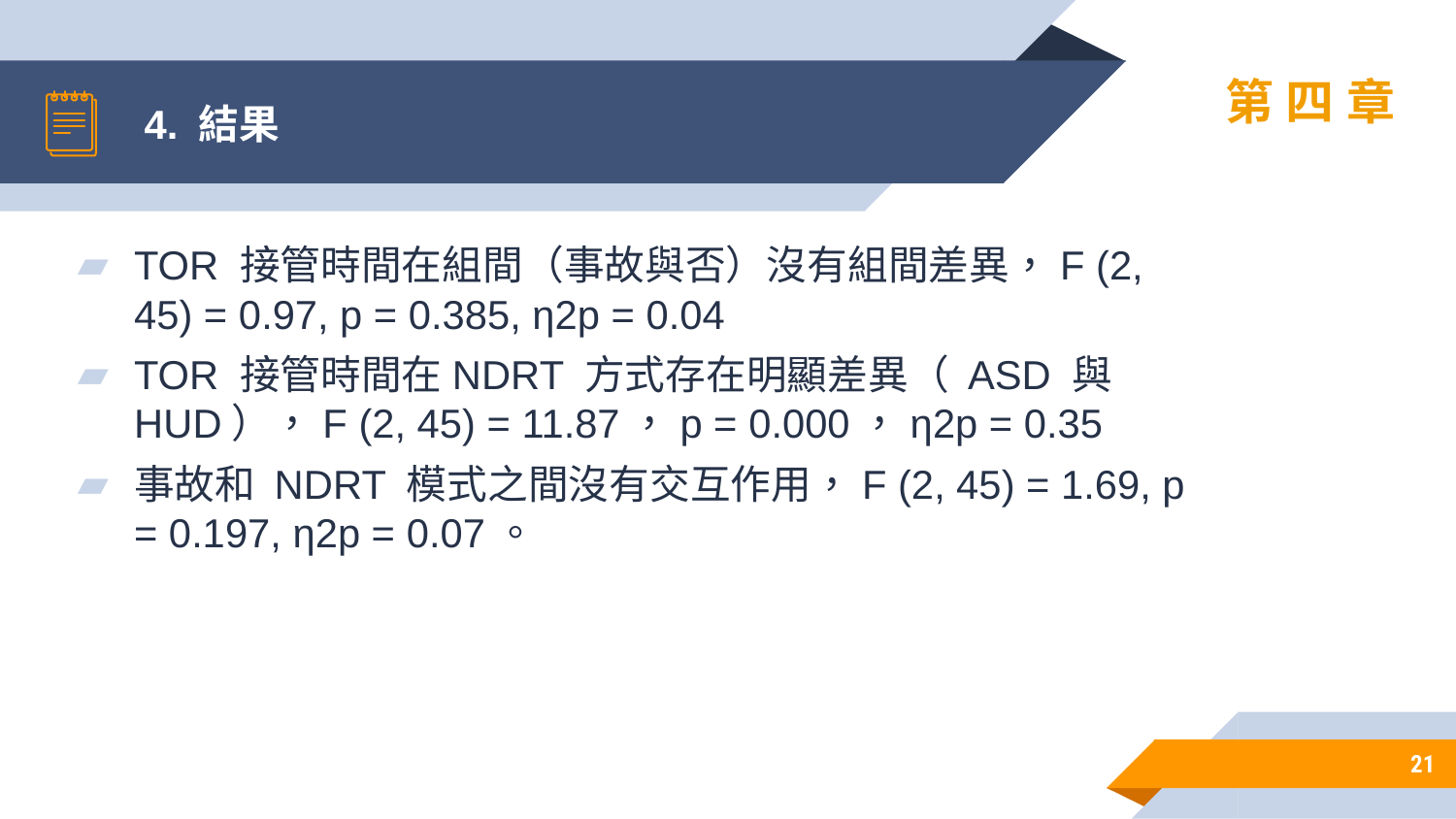

# 4. 結果
第四章

TOR 接管時間在組間（事故與否）沒有組間差異，F (2, 45) = 0.97, p = 0.385, η2p = 0.04
TOR 接管時間在NDRT 方式存在明顯差異（ ASD 與 HUD），F (2, 45) = 11.87，p = 0.000，η2p = 0.35
事故和 NDRT 模式之間沒有交互作用，F (2, 45) = 1.69, p = 0.197, η2p = 0.07。

21